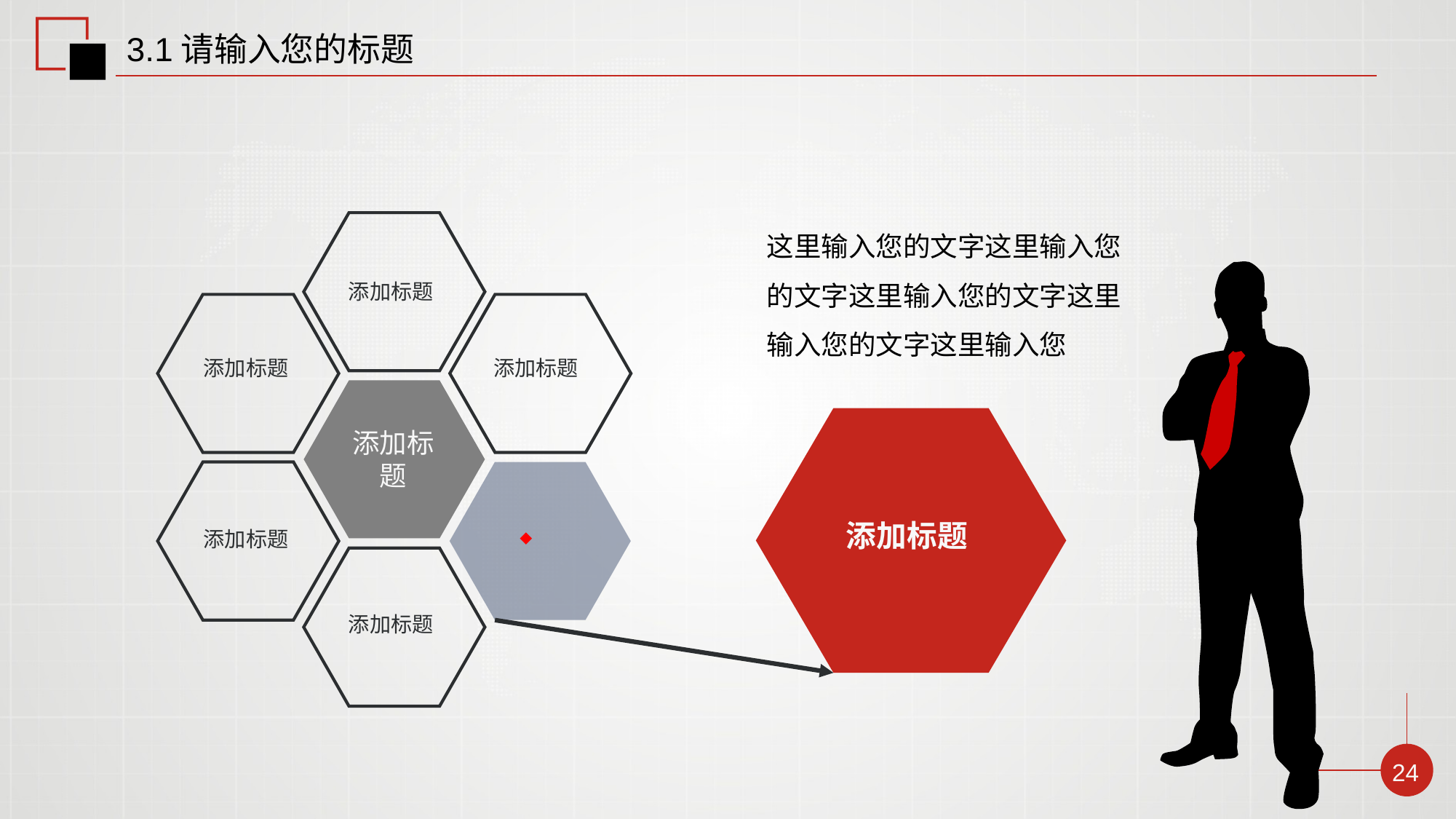

3.1请输入您的标题
这里输入您的文字这里输入您的文字这里输入您的文字这里输入您的文字这里输入您

添加标题

添加标题
添加标题

添加标题

添加标题
添加标题

添加标题